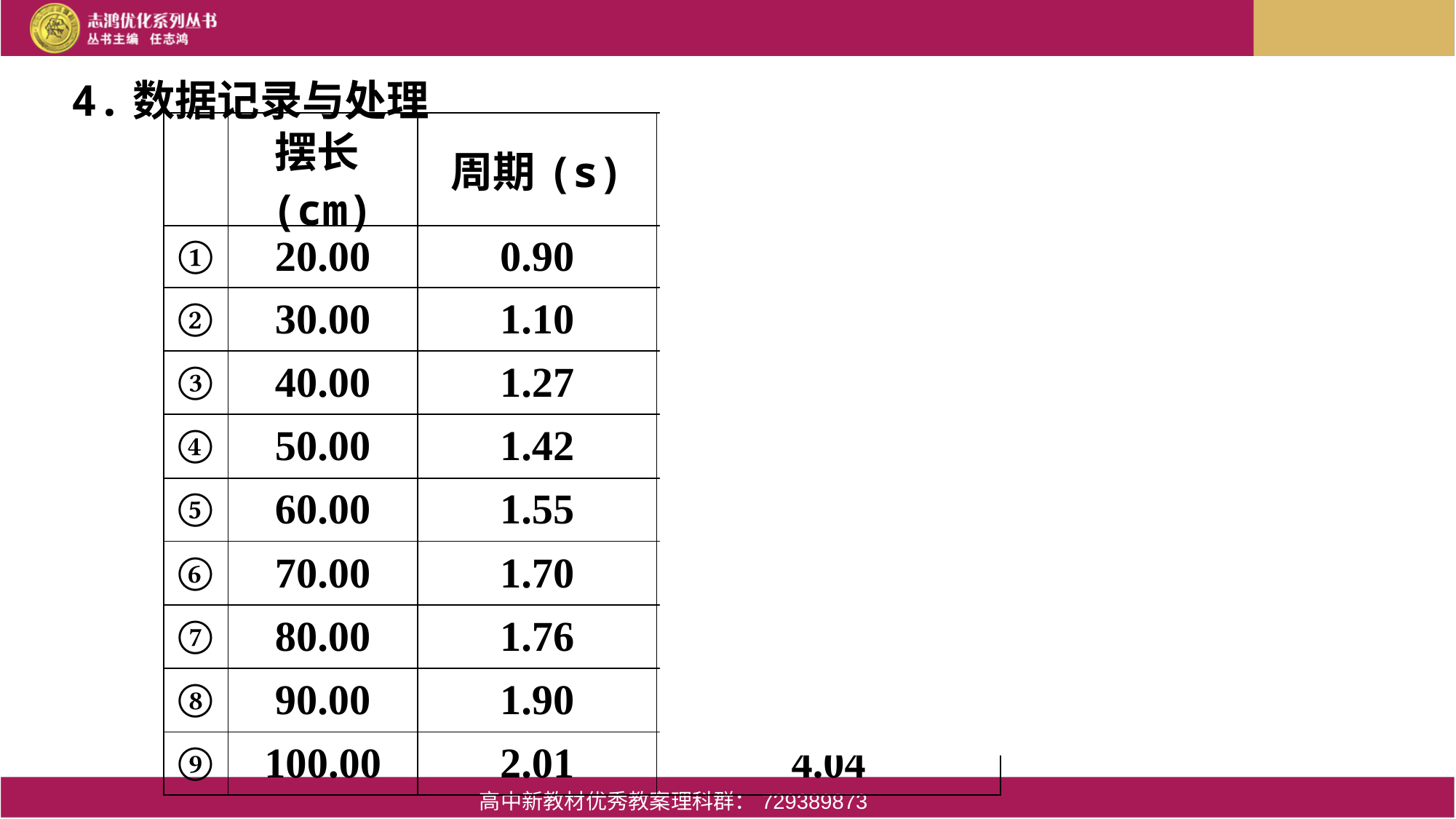

4.数据记录与处理

周期二次方(s2)
|  | 摆长(cm) | 周期(s) |  |
| --- | --- | --- | --- |
| ① | 20.00 | 0.90 | 0.81 |
| ② | 30.00 | 1.10 | 1.21 |
| ③ | 40.00 | 1.27 | 1.61 |
| ④ | 50.00 | 1.42 | 2.02 |
| ⑤ | 60.00 | 1.55 | 2.40 |
| ⑥ | 70.00 | 1.70 | 2.89 |
| ⑦ | 80.00 | 1.76 | 3.10 |
| ⑧ | 90.00 | 1.90 | 3.61 |
| ⑨ | 100.00 | 2.01 | 4.04 |